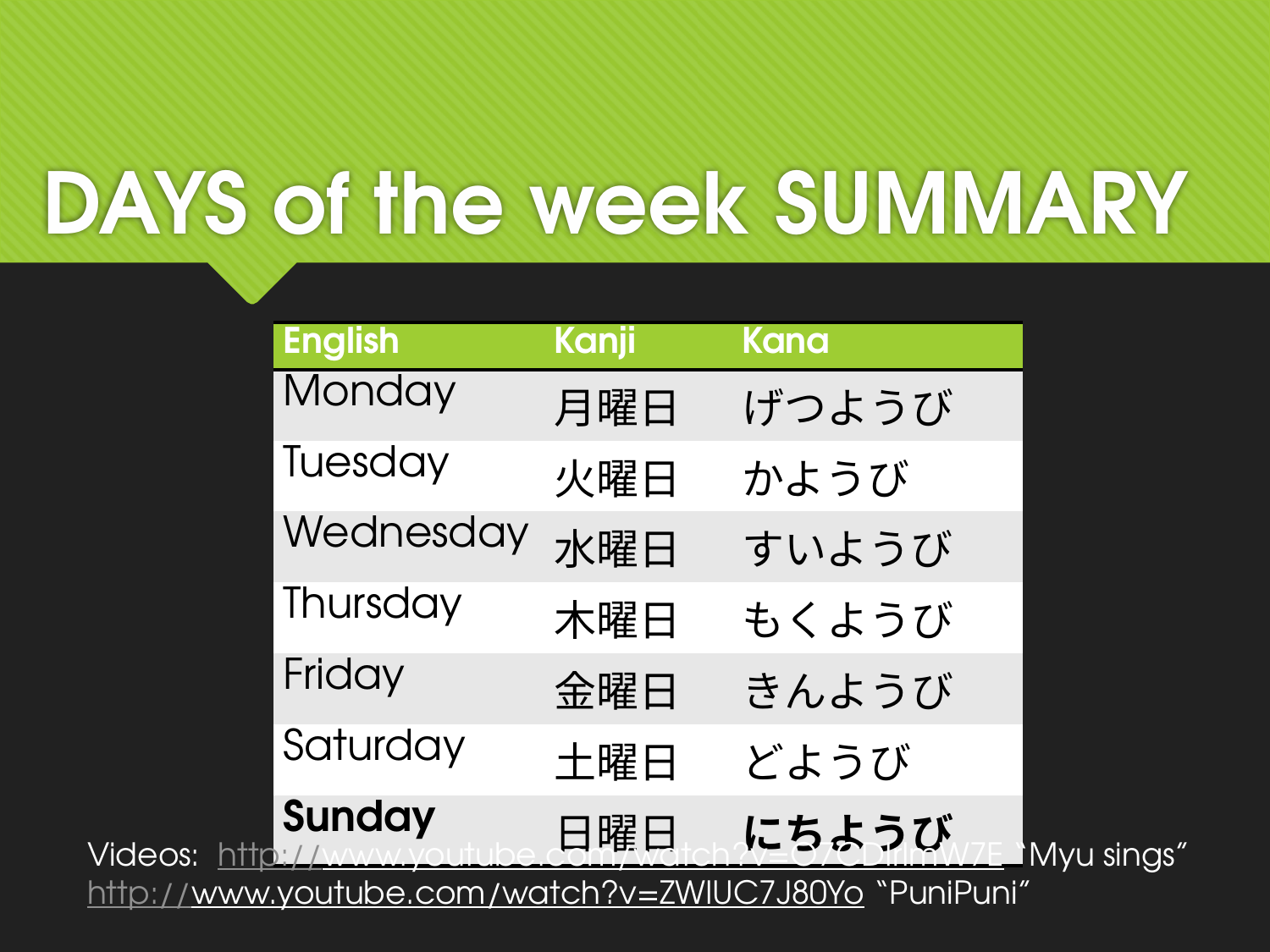

# DAYS of the week SUMMARY
| English | Kanji | Kana |
| --- | --- | --- |
| Monday | 月曜日 | げつようび |
| Tuesday | 火曜日 | かようび |
| Wednesday | 水曜日 | すいようび |
| Thursday | 木曜日 | もくようび |
| Friday | 金曜日 | きんようび |
| Saturday | 土曜日 | どようび |
| Sunday | 日曜日 | にちようび |
Videos:  http://www.youtube.com/watch?v=O7CDIrImW7E “Myu sings”
http://www.youtube.com/watch?v=ZWIUC7J80Yo “PuniPuni”